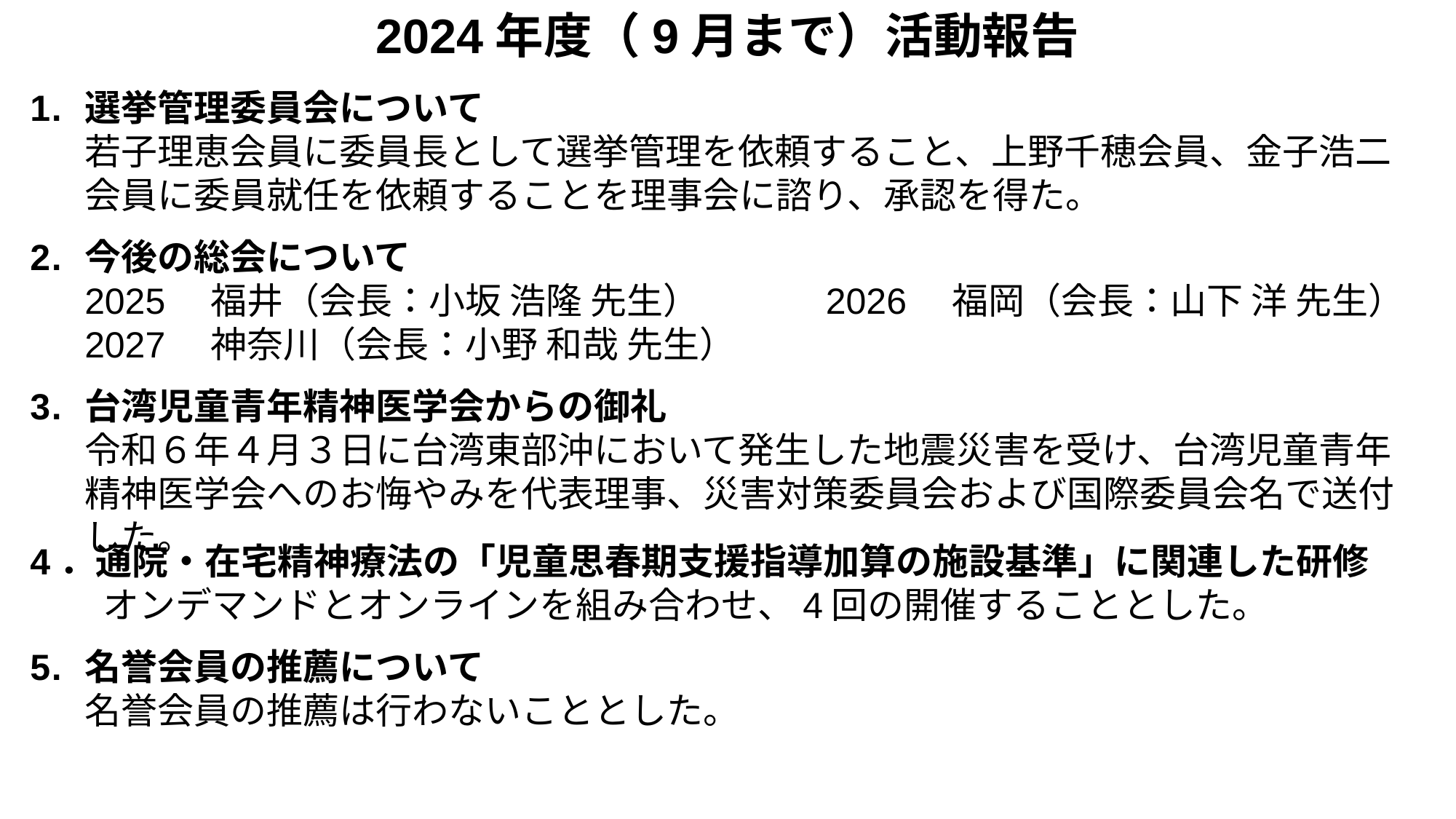

2024年度（9月まで）活動報告
選挙管理委員会について
若子理恵会員に委員長として選挙管理を依頼すること、上野千穂会員、金子浩二会員に委員就任を依頼することを理事会に諮り、承認を得た。
今後の総会について
2025　福井（会長：小坂 浩隆 先生）　　　 2026　福岡（会長：山下 洋 先生）
2027　神奈川（会長：小野 和哉 先生）
台湾児童青年精神医学会からの御礼
令和６年４月３日に台湾東部沖において発生した地震災害を受け、台湾児童青年精神医学会へのお悔やみを代表理事、災害対策委員会および国際委員会名で送付した。
4．通院・在宅精神療法の「児童思春期支援指導加算の施設基準」に関連した研修
　　オンデマンドとオンラインを組み合わせ、4回の開催することとした。
名誉会員の推薦について
名誉会員の推薦は行わないこととした。